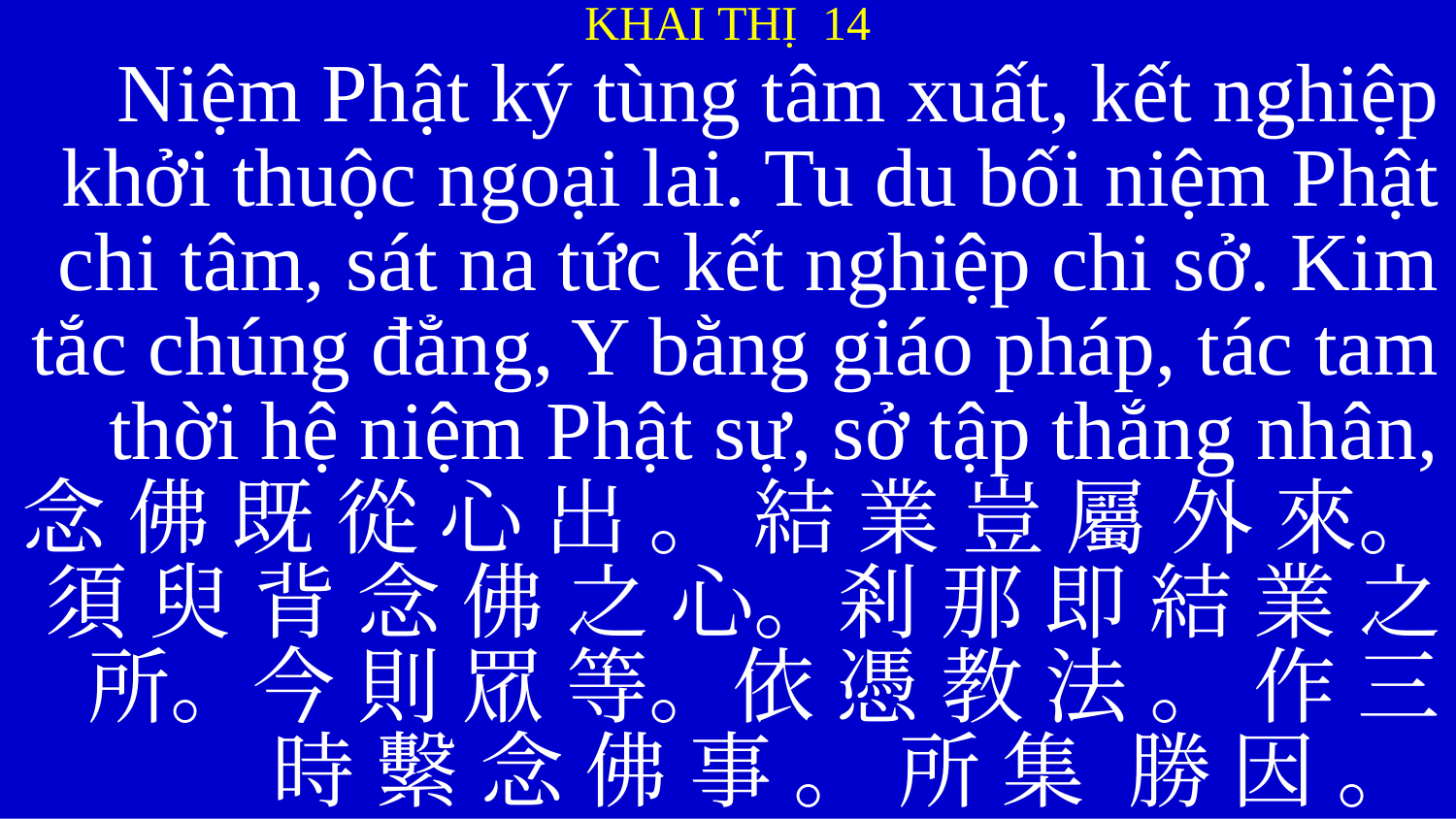

KHAI THỊ  14
Niệm Phật ký tùng tâm xuất, kết nghiệp khởi thuộc ngoại lai. Tu du bối niệm Phật chi tâm, sát na tức kết nghiệp chi sở. Kim tắc chúng đẳng, Y bằng giáo pháp, tác tam thời hệ niệm Phật sự, sở tập thắng nhân,
念 佛 既 從 心 出 。 結 業 豈 屬 外 來。須 臾 背 念 佛 之 心。剎 那 即 結 業 之 所。今 則 眾 等。依 憑 教 法 。 作 三 時 繫 念 佛 事 。 所 集  勝 因 。